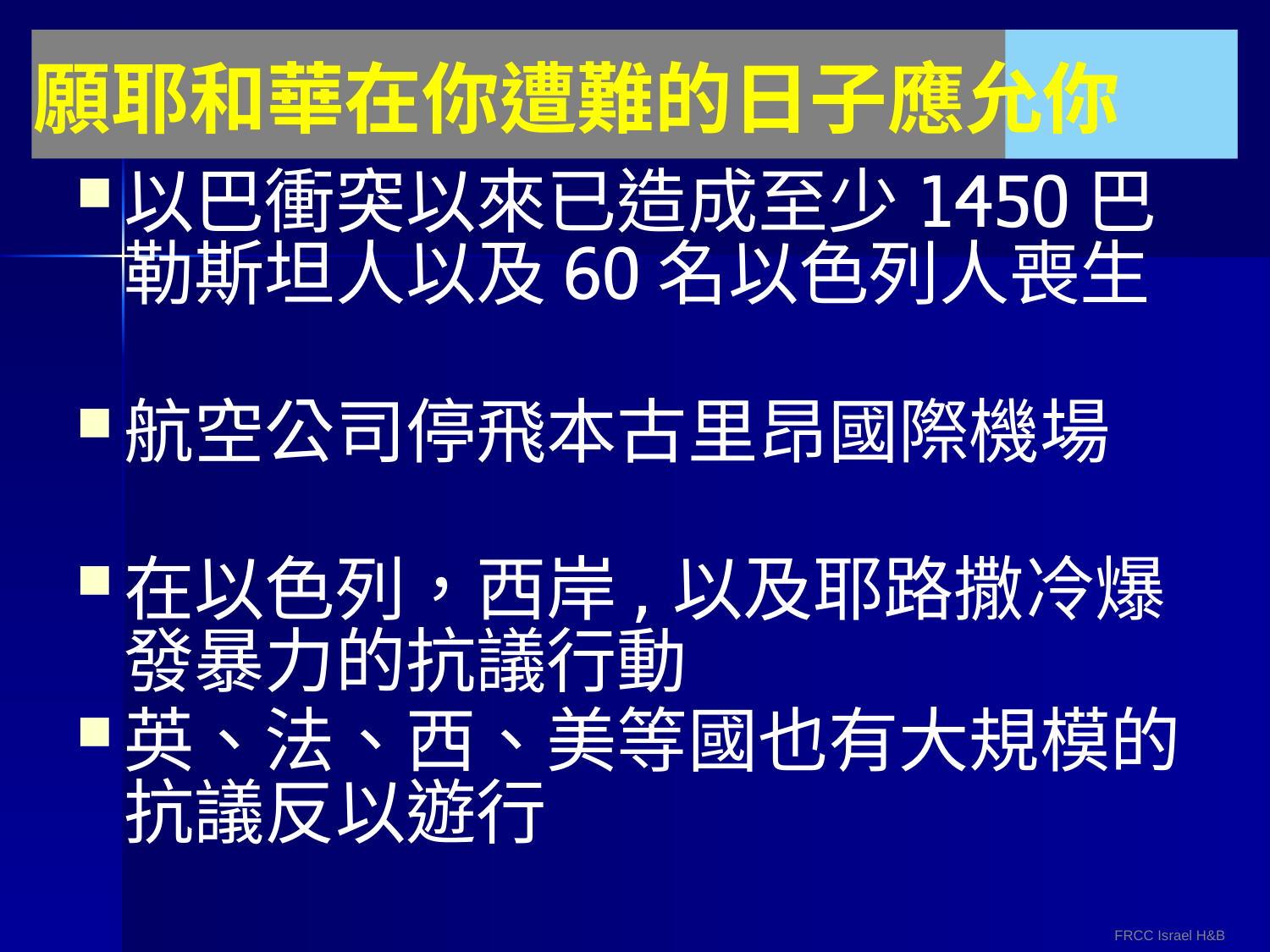

# 願耶和華在你遭難的日子應允你

以巴衝突以來已造成至少1450巴勒斯坦人以及60名以色列人喪生

航空公司停飛本古里昂國際機場

在以色列，西岸,以及耶路撒冷爆發暴力的抗議行動
英、法、西、美等國也有大規模的抗議反以遊行